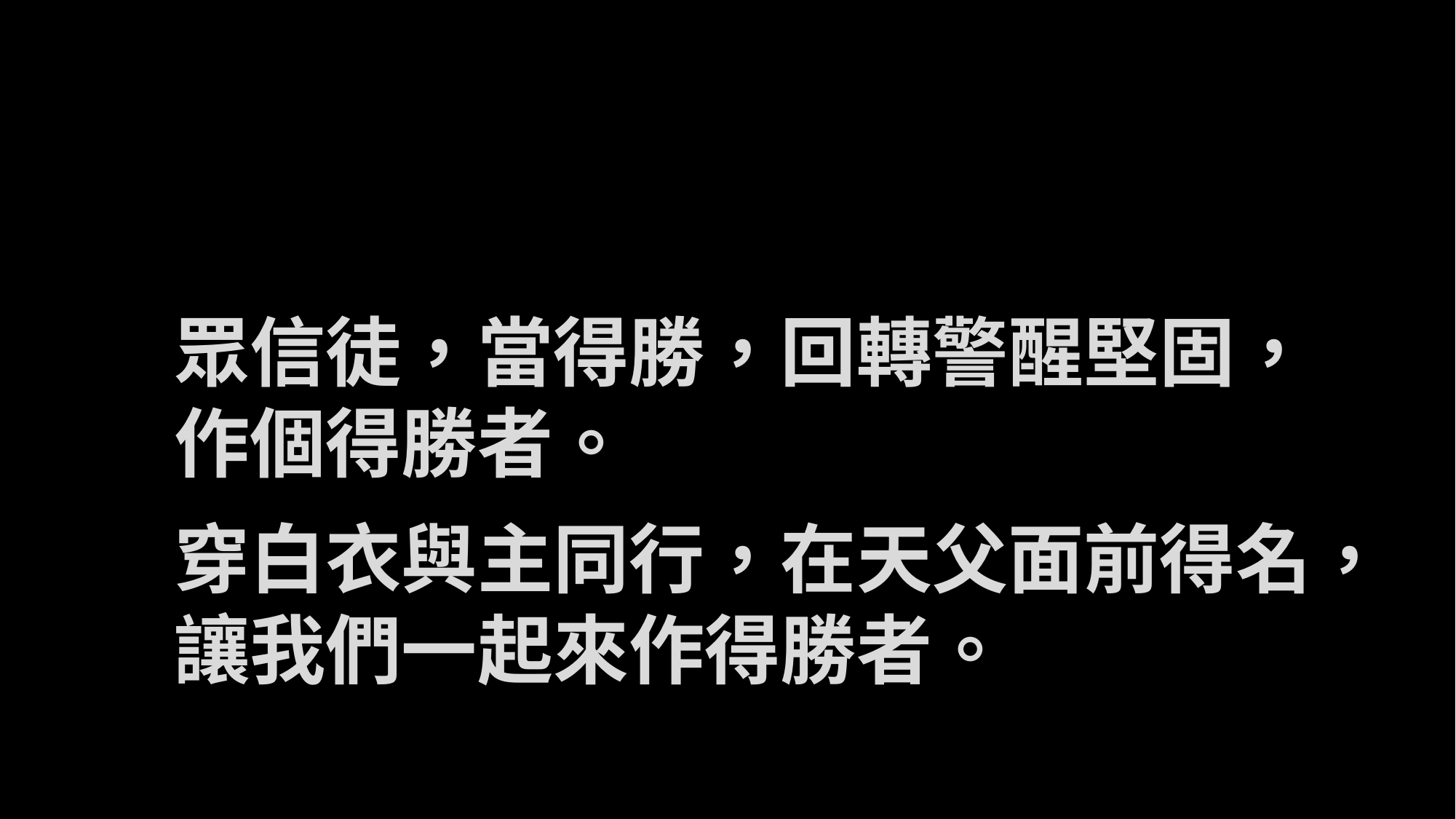

眾信徒，當得勝，回轉警醒堅固，作個得勝者。
穿白衣與主同行，在天父面前得名，讓我們一起來作得勝者。